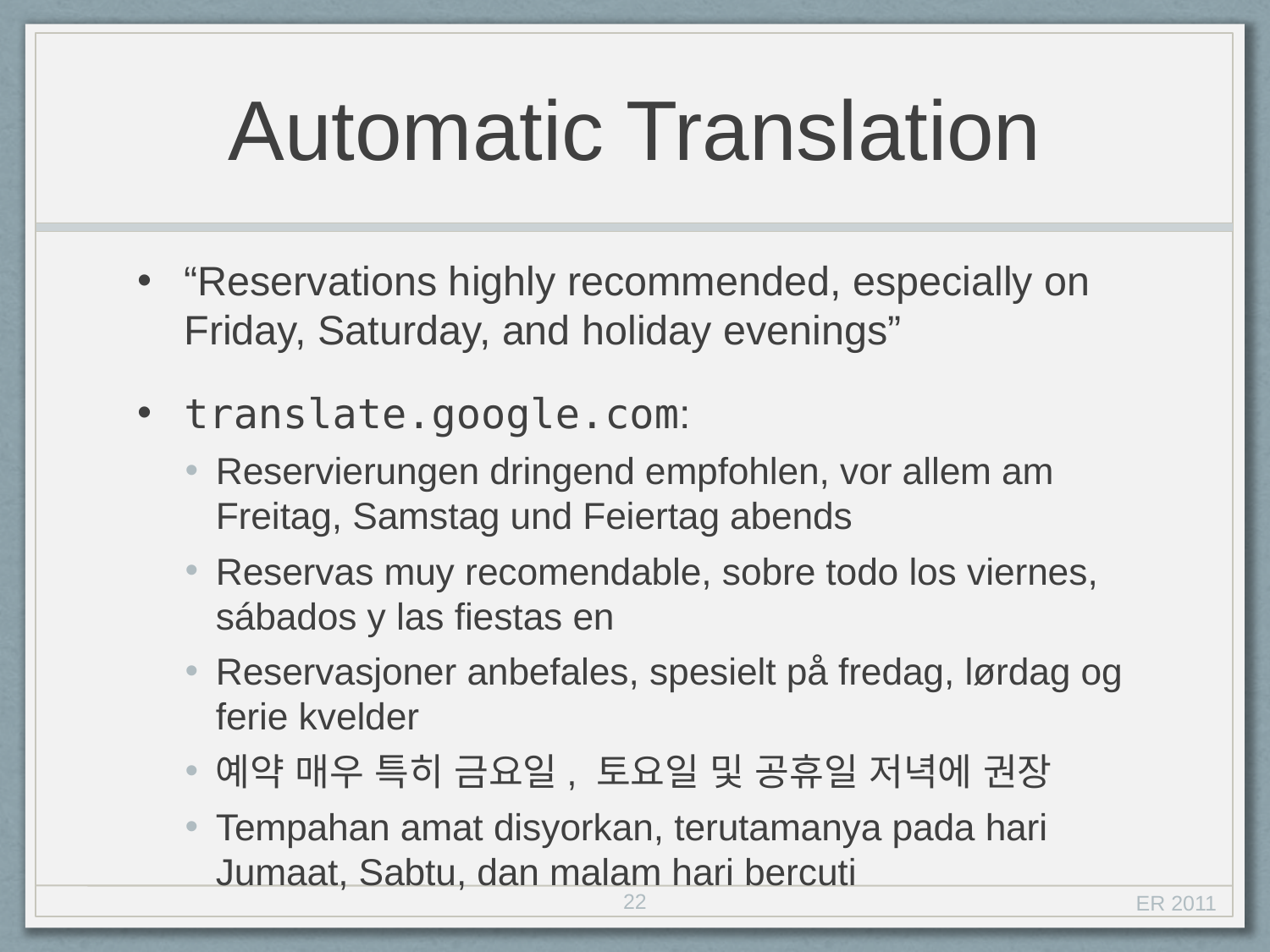

# Automatic Translation
“Reservations highly recommended, especially on Friday, Saturday, and holiday evenings”
translate.google.com:
Reservierungen dringend empfohlen, vor allem am Freitag, Samstag und Feiertag abends
Reservas muy recomendable, sobre todo los viernes, sábados y las fiestas en
Reservasjoner anbefales, spesielt på fredag, lørdag og ferie kvelder
예약 매우 특히 금요일, 토요일 및 공휴일 저녁에 권장
Tempahan amat disyorkan, terutamanya pada hari Jumaat, Sabtu, dan malam hari bercuti
22
ER 2011